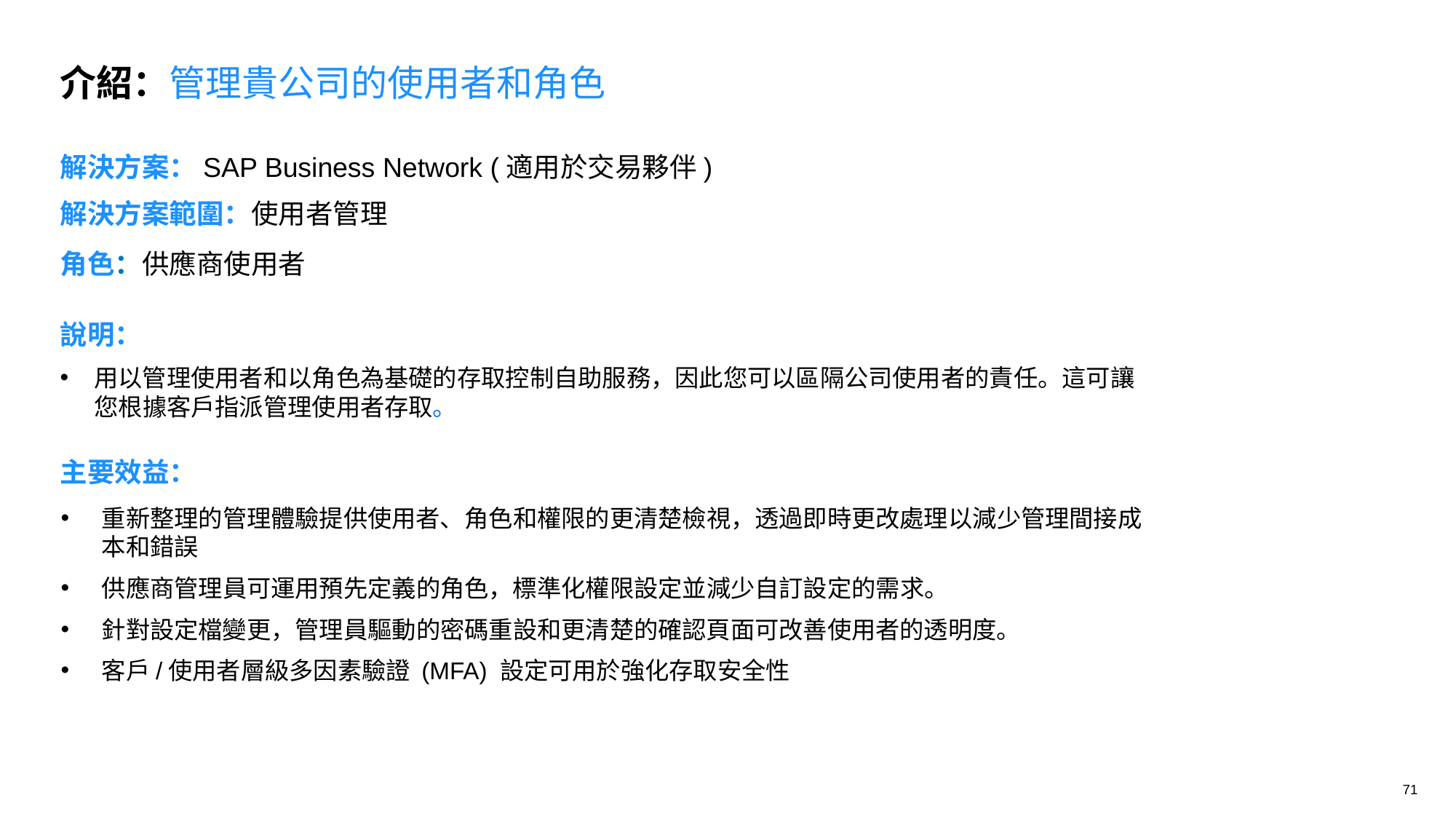

介紹：管理貴公司的使用者和角色
解決方案：SAP Business Network (適用於交易夥伴)
# 解決方案範圍：使用者管理
角色：供應商使用者
說明：
用以管理使用者和以角色為基礎的存取控制自助服務，因此您可以區隔公司使用者的責任。這可讓您根據客戶指派管理使用者存取。
主要效益：
重新整理的管理體驗提供使用者、角色和權限的更清楚檢視，透過即時更改處理以減少管理間接成本和錯誤
供應商管理員可運用預先定義的角色，標準化權限設定並減少自訂設定的需求。
針對設定檔變更，管理員驅動的密碼重設和更清楚的確認頁面可改善使用者的透明度。
客戶/使用者層級多因素驗證 (MFA) 設定可用於強化存取安全性